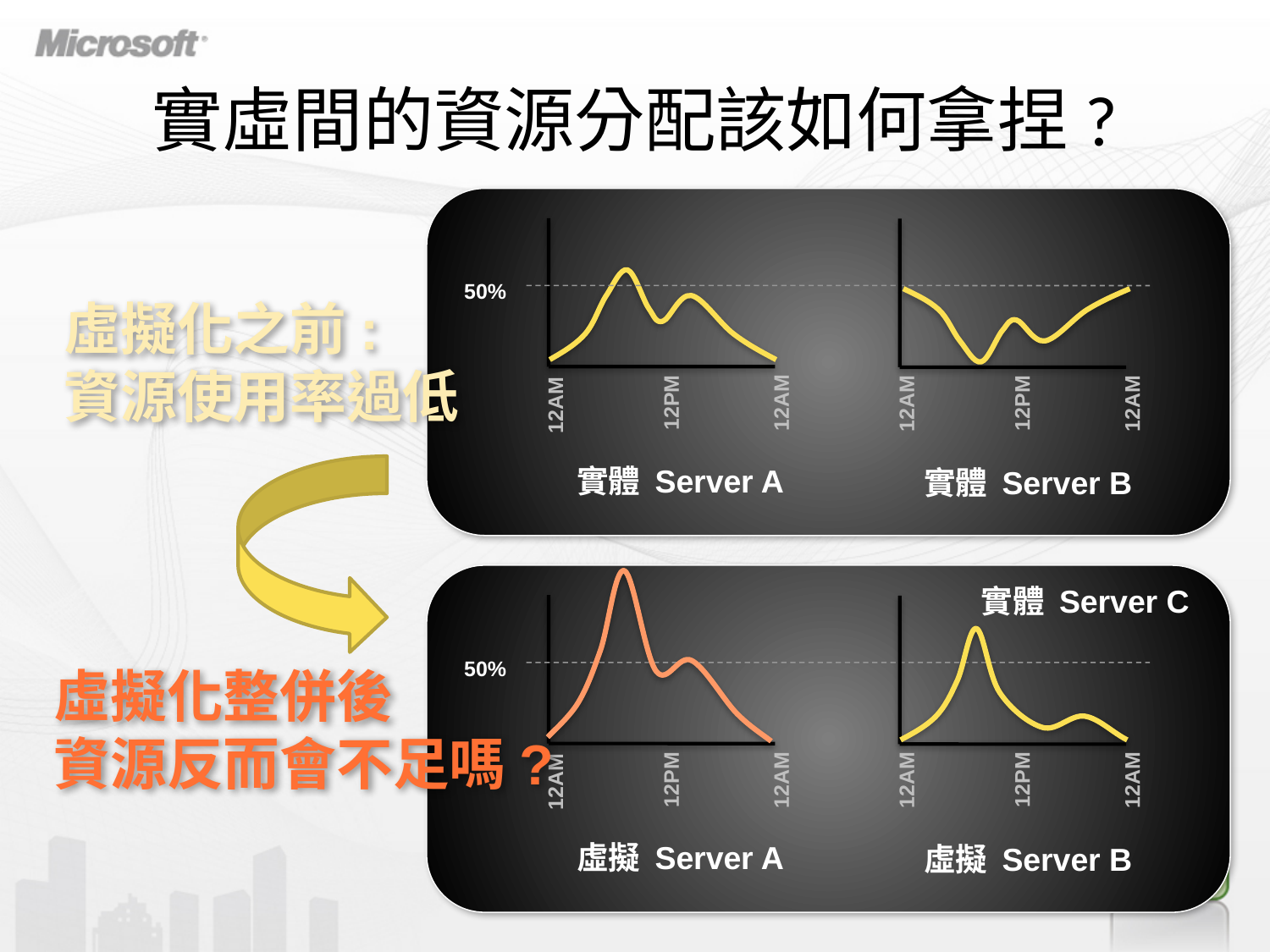

# 實虛間的資源分配該如何拿捏?

50%

12PM
12AM
12PM
12AM
12AM
12AM
實體 Server A
實體 Server B

實體 Server C

50%

12PM
12AM
12PM
12AM
12AM
12AM
虛擬 Server A
虛擬 Server B
虛擬化之前:
資源使用率過低

虛擬化整併後
資源反而會不足嗎?